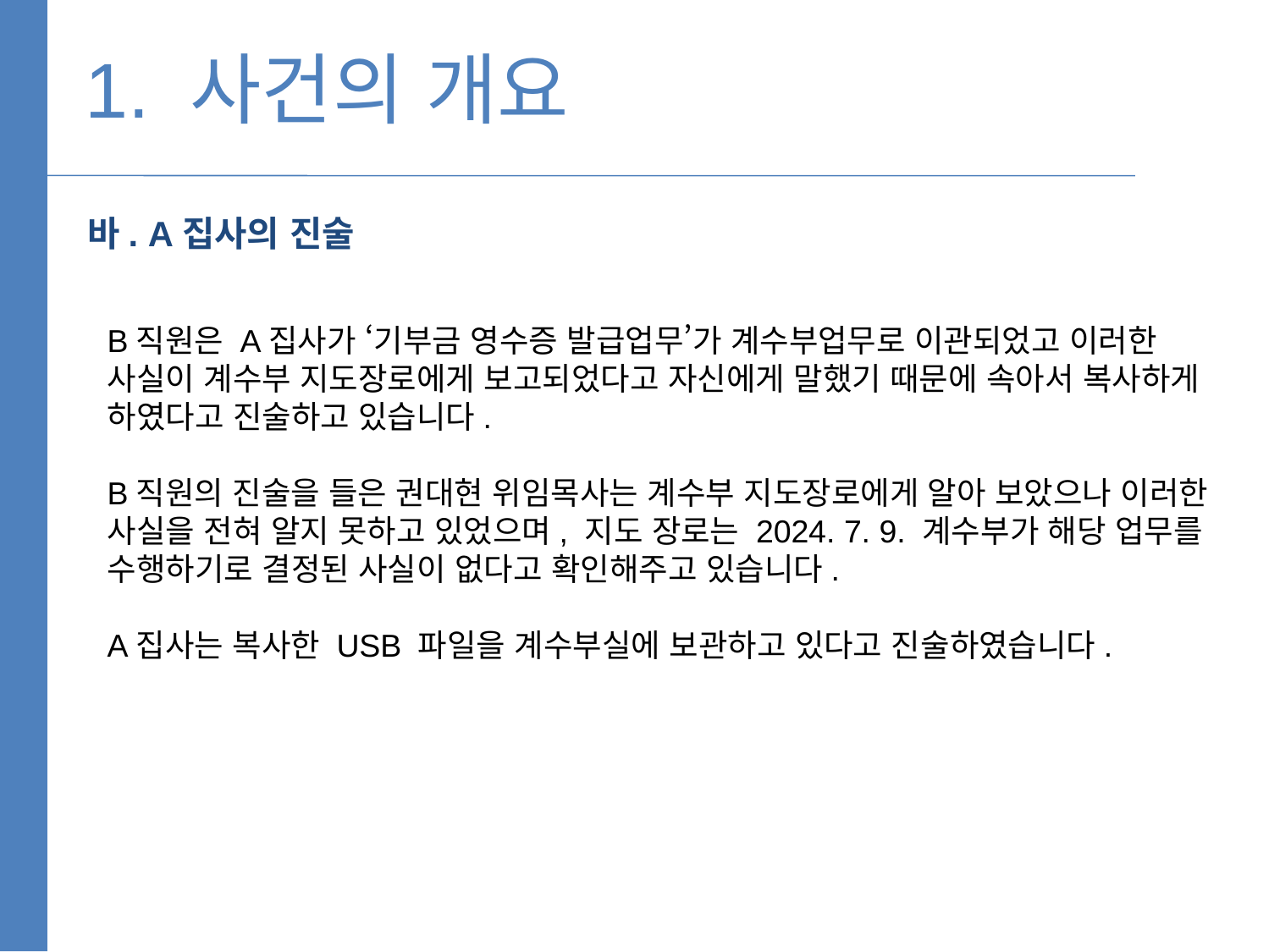

1. 사건의 개요

바. A집사의 진술
B직원은 A집사가 ‘기부금 영수증 발급업무’가 계수부업무로 이관되었고 이러한 사실이 계수부 지도장로에게 보고되었다고 자신에게 말했기 때문에 속아서 복사하게 하였다고 진술하고 있습니다.

B직원의 진술을 들은 권대현 위임목사는 계수부 지도장로에게 알아 보았으나 이러한 사실을 전혀 알지 못하고 있었으며, 지도 장로는 2024. 7. 9. 계수부가 해당 업무를 수행하기로 결정된 사실이 없다고 확인해주고 있습니다.

A집사는 복사한 USB 파일을 계수부실에 보관하고 있다고 진술하였습니다.